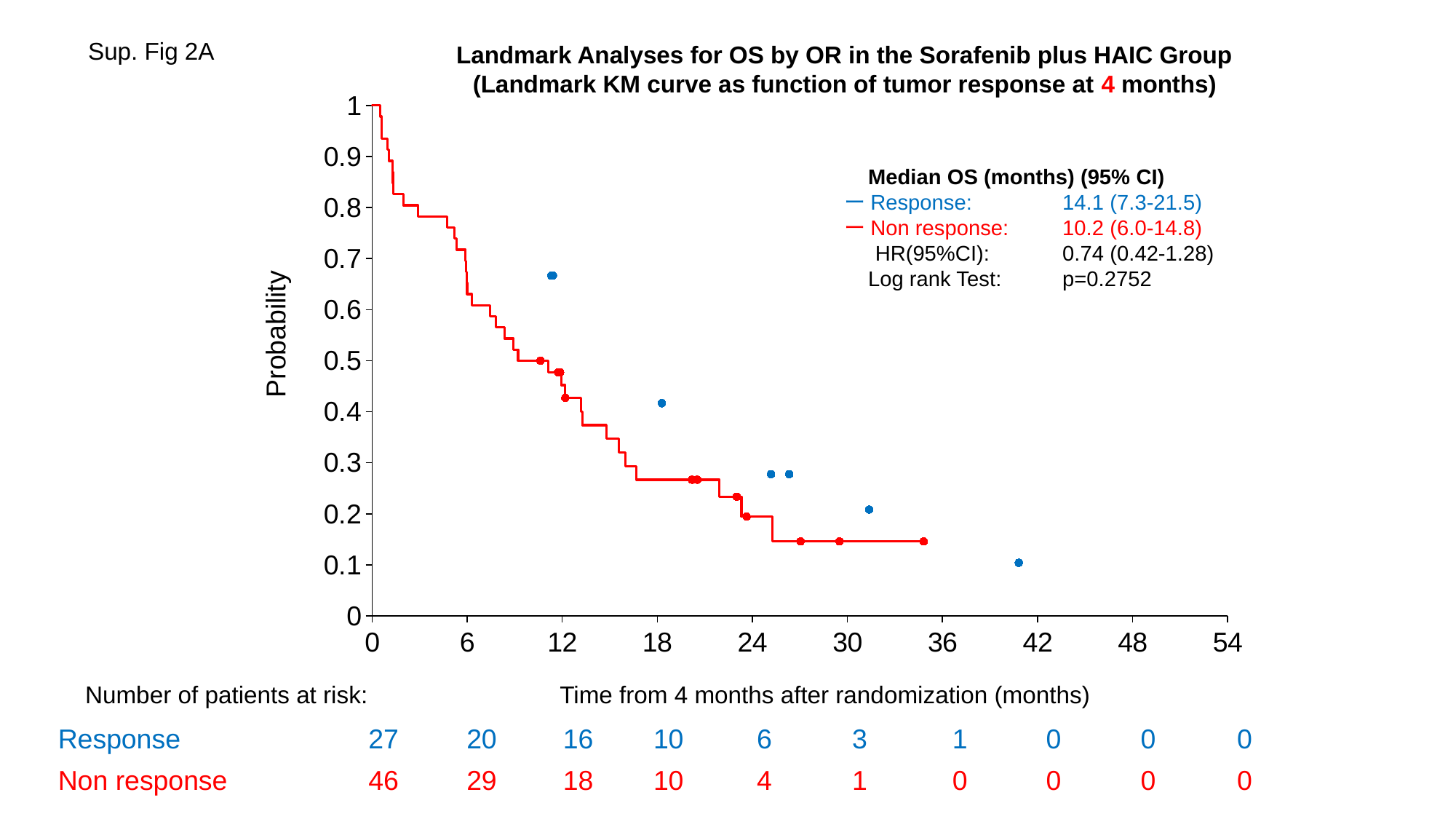

Sup. Fig 2A
Landmark Analyses for OS by OR in the Sorafenib plus HAIC Group
(Landmark KM curve as function of tumor response at 4 months)

### Chart

| Category |  |  |  |  |
|---|---|---|---|---|
    Median OS (months) (95% CI)
ーResponse:	14.1 (7.3-21.5)
ーNon response: 	10.2 (6.0-14.8)
　 HR(95%CI):	0.74 (0.42-1.28)
    Log rank Test:	p=0.2752
Probability
Number of patients at risk:
Time from 4 months after randomization (months)
| Response | 27 | 20 | 16 | 10 | 6 | 3 | 1 | 0 | 0 | 0 |
| --- | --- | --- | --- | --- | --- | --- | --- | --- | --- | --- |
| Non response | 46 | 29 | 18 | 10 | 4 | 1 | 0 | 0 | 0 | 0 |